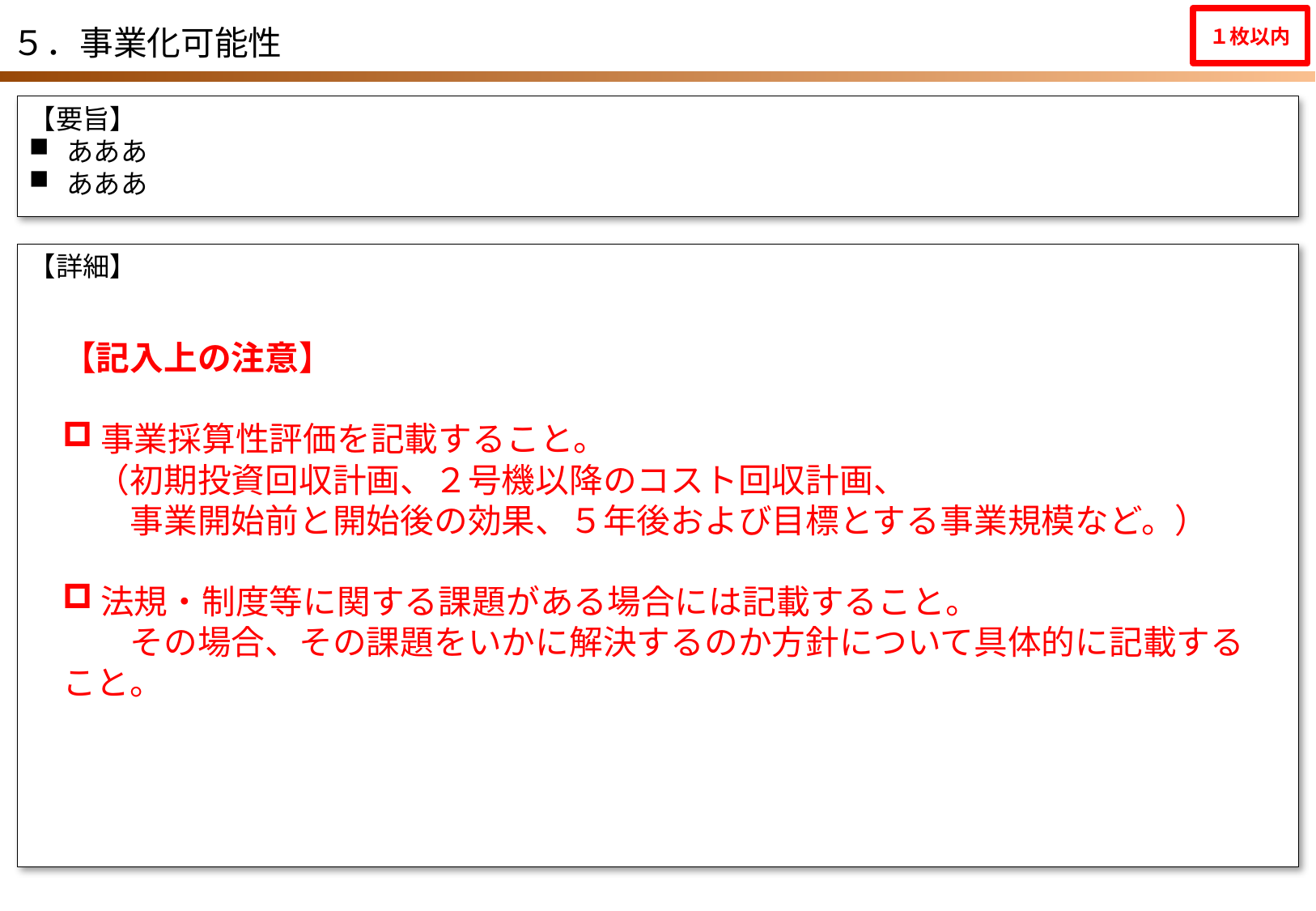

１枚以内
５．事業化可能性
【要旨】
あああ
あああ
【詳細】
【記入上の注意】

事業採算性評価を記載すること。
　（初期投資回収計画、２号機以降のコスト回収計画、
　　事業開始前と開始後の効果、５年後および目標とする事業規模など。）

法規・制度等に関する課題がある場合には記載すること。
　　その場合、その課題をいかに解決するのか方針について具体的に記載すること。